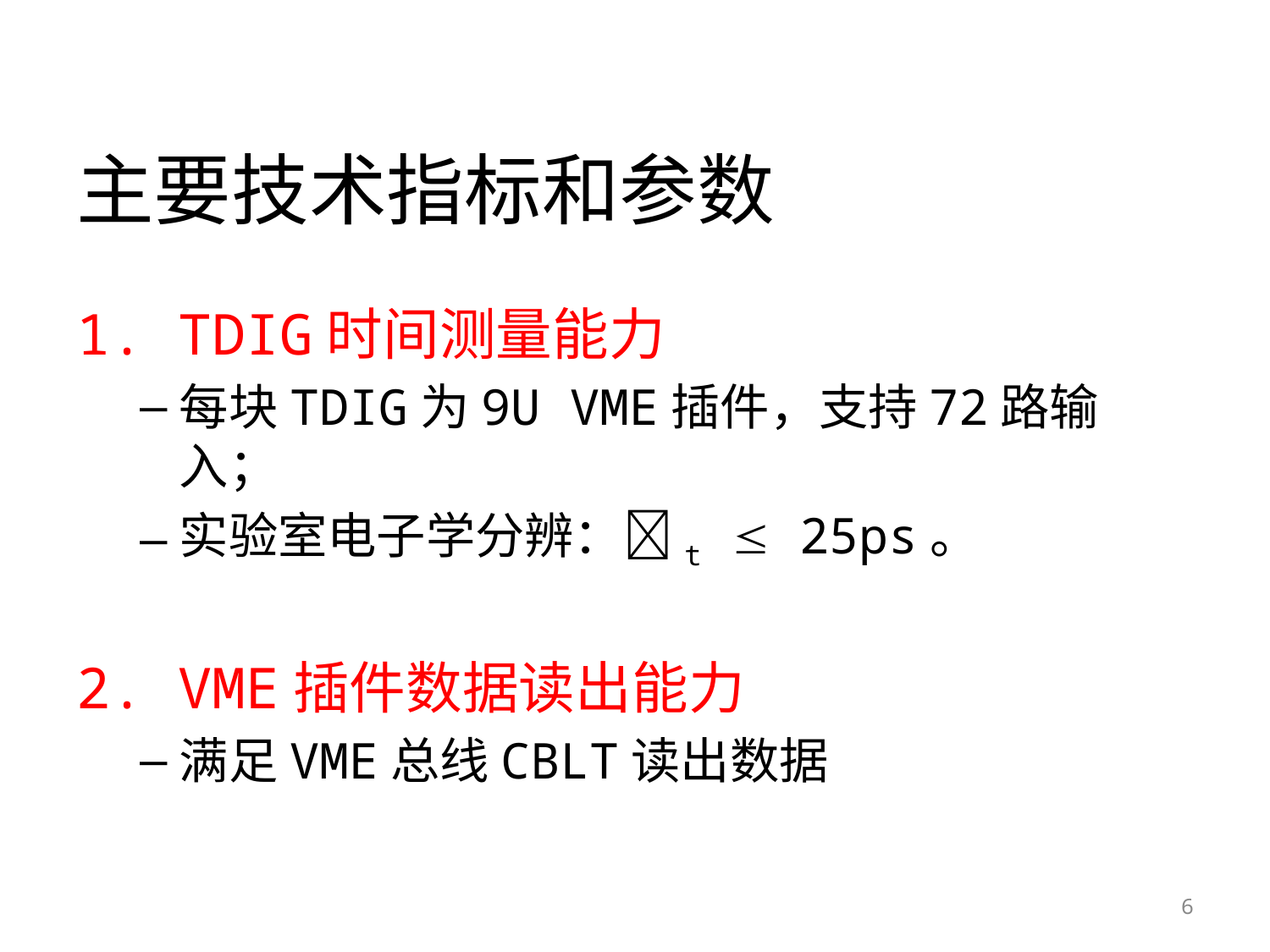

# 主要技术指标和参数
1. TDIG时间测量能力
每块TDIG为9U VME插件，支持72路输入；
实验室电子学分辨：σt ≤ 25ps。

2. VME插件数据读出能力
满足VME总线CBLT读出数据

6